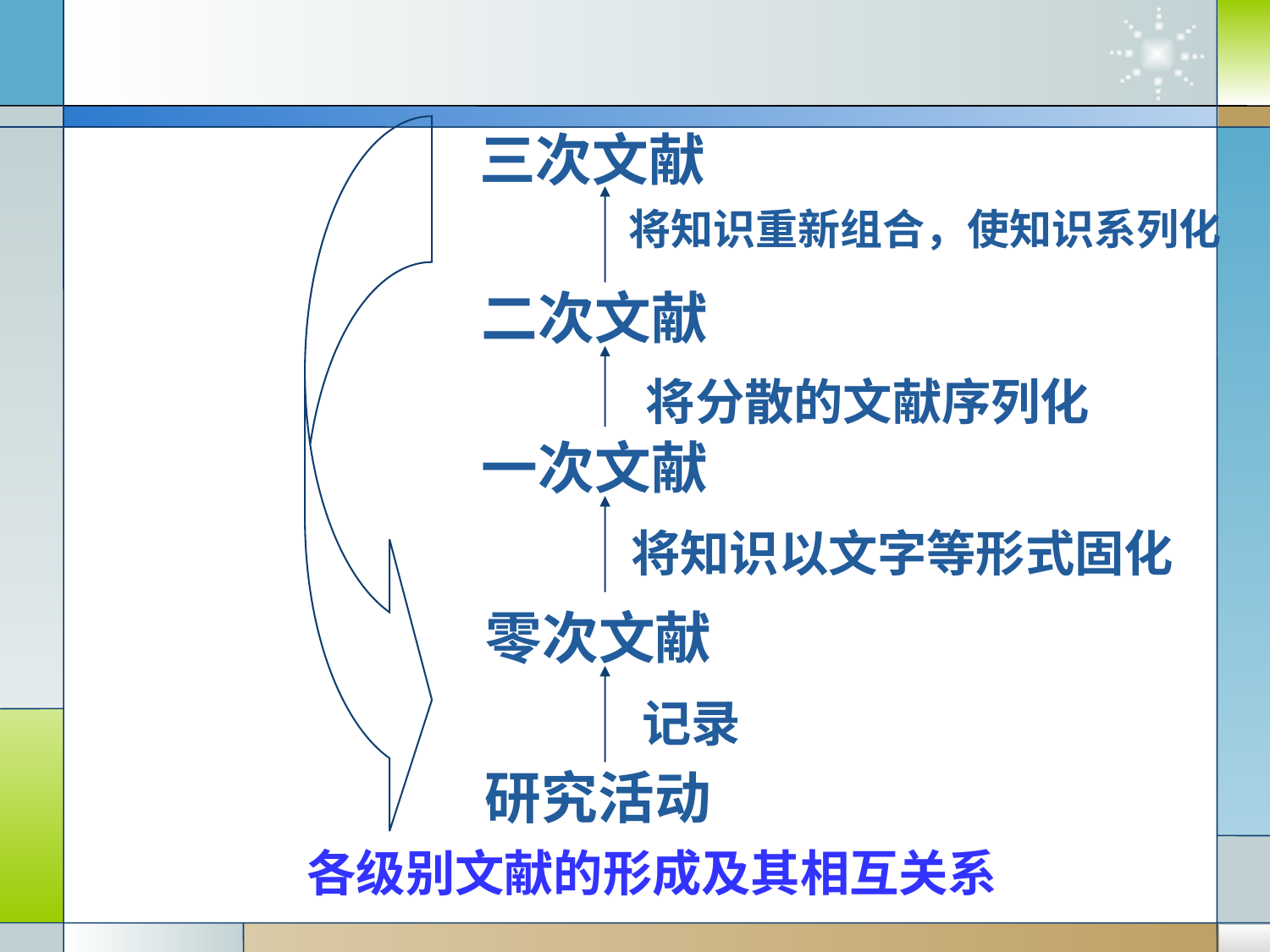

三次文献

将知识重新组合，使知识系列化
二次文献

将分散的文献序列化
一次文献

将知识以文字等形式固化
零次文献

记录
研究活动
各级别文献的形成及其相互关系